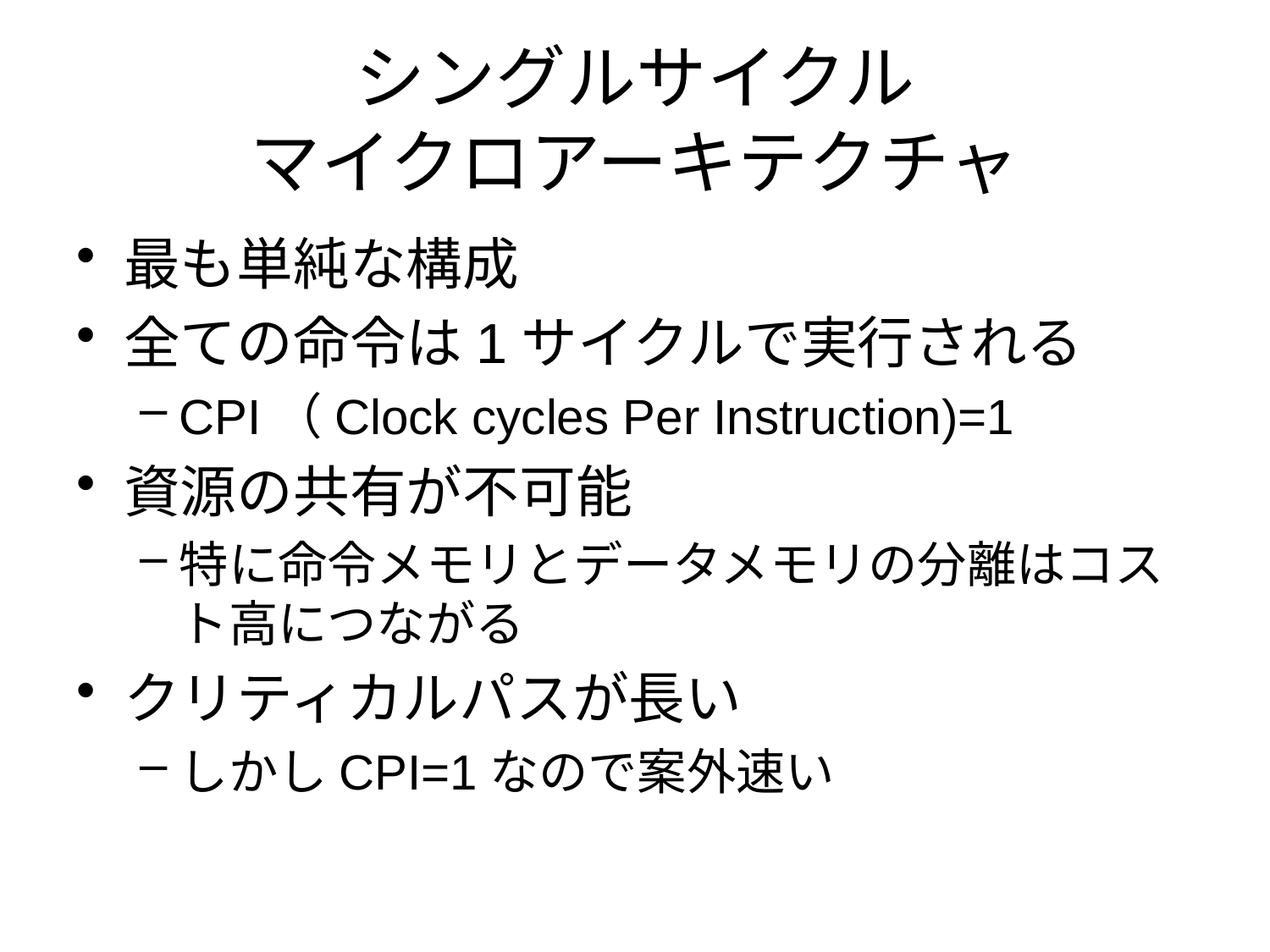

# シングルサイクル マイクロアーキテクチャ
最も単純な構成
全ての命令は1サイクルで実行される
CPI（Clock cycles Per Instruction)=1
資源の共有が不可能
特に命令メモリとデータメモリの分離はコスト高につながる
クリティカルパスが長い
しかしCPI=1なので案外速い